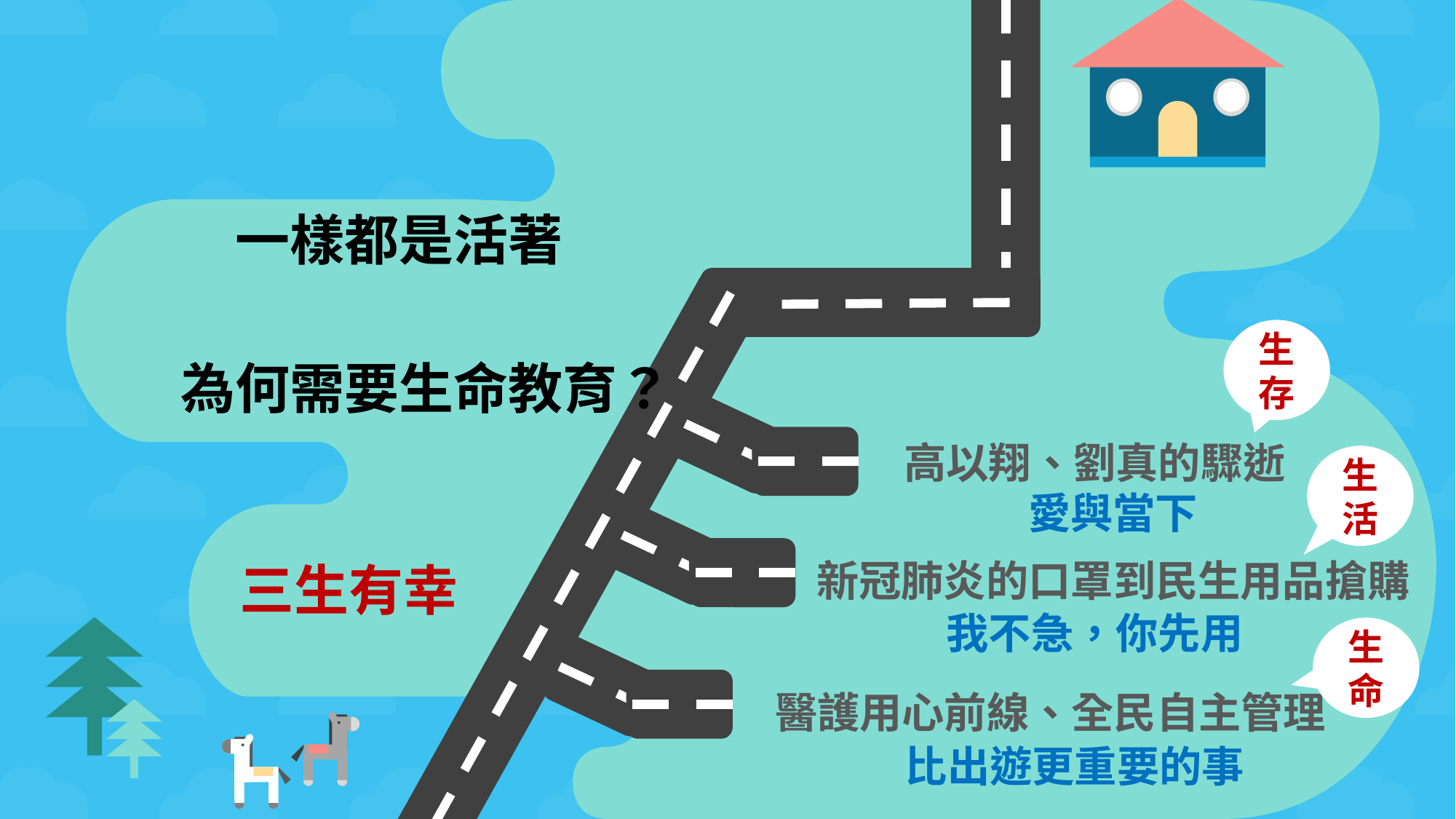

一樣都是活著

為何需要生命教育？
生存

高以翔、劉真的驟逝
生活
愛與當下

新冠肺炎的口罩到民生用品搶購
三生有幸
我不急，你先用

生命

醫護用心前線、全民自主管理

比出遊更重要的事